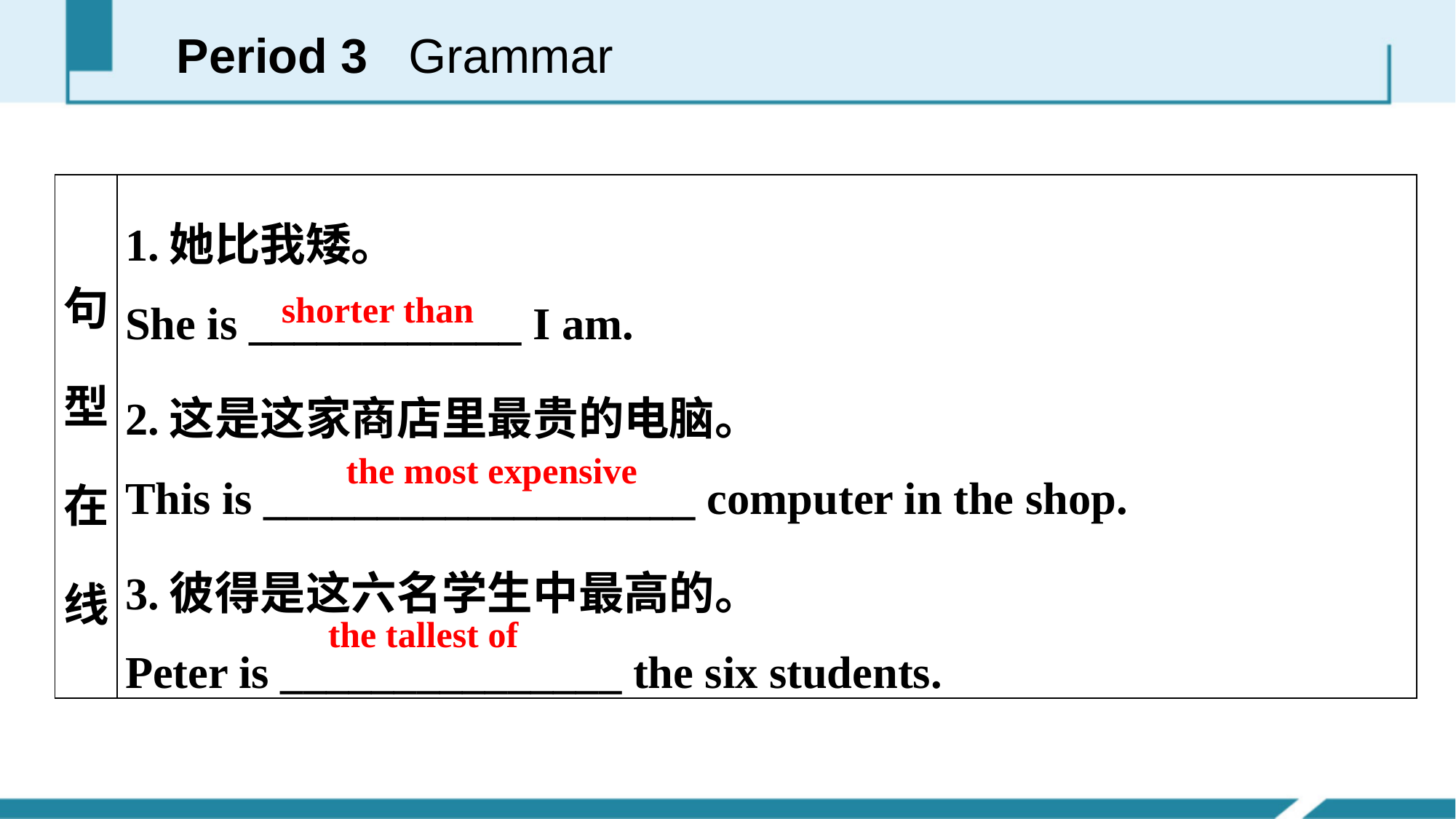

Period 3   Grammar
| 句型在线 | 1.她比我矮。 She is \_\_\_\_\_\_\_\_\_\_\_\_ I am. 2.这是这家商店里最贵的电脑。 This is \_\_\_\_\_\_\_\_\_\_\_\_\_\_\_\_\_\_\_ computer in the shop. 3.彼得是这六名学生中最高的。 Peter is \_\_\_\_\_\_\_\_\_\_\_\_\_\_\_ the six students. |
| --- | --- |
shorter than
the most expensive
the tallest of